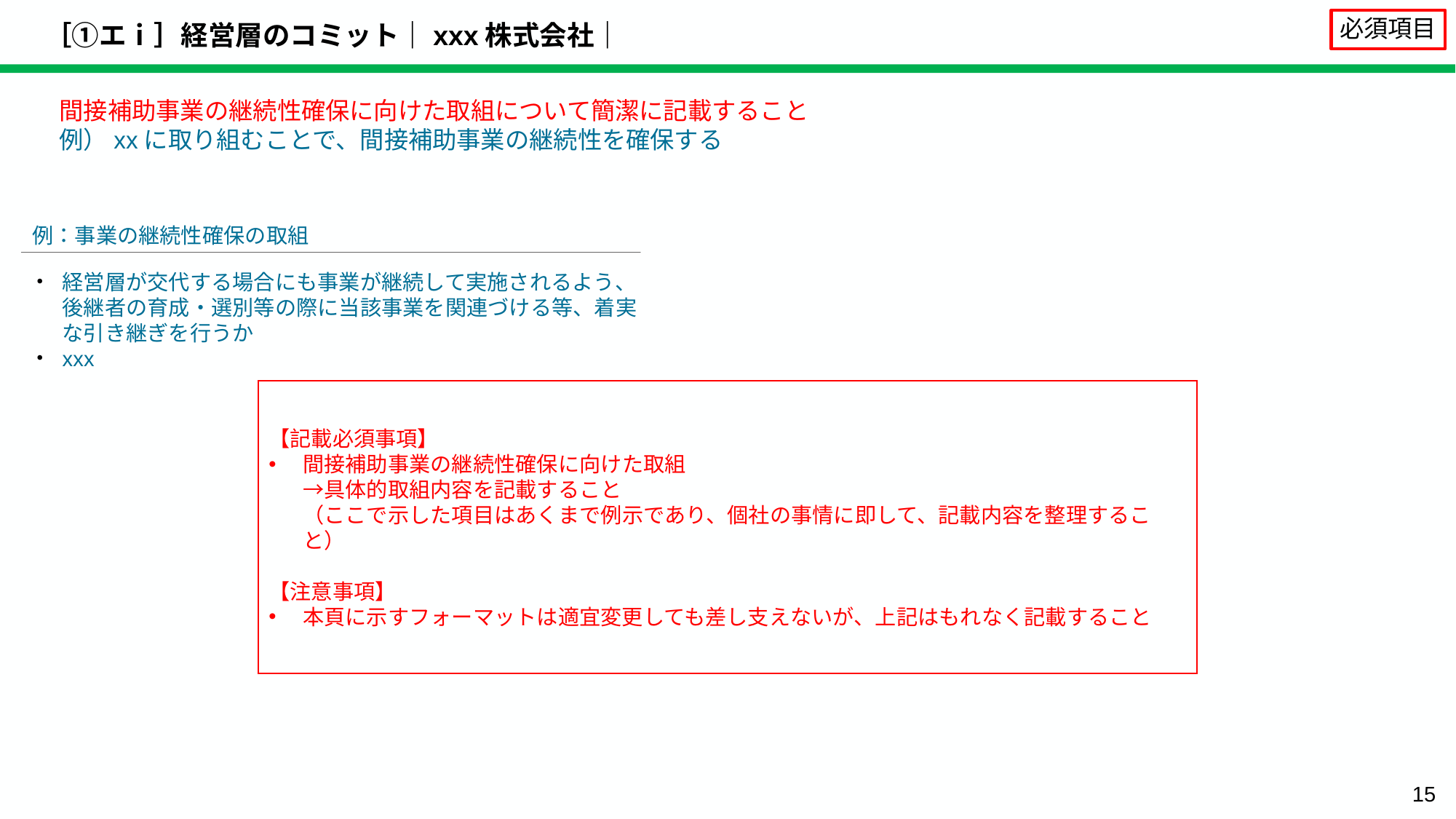

# ［①エⅰ］経営層のコミット｜xxx株式会社｜
必須項目
間接補助事業の継続性確保に向けた取組について簡潔に記載すること
例）xxに取り組むことで、間接補助事業の継続性を確保する
例：事業の継続性確保の取組
経営層が交代する場合にも事業が継続して実施されるよう、後継者の育成・選別等の際に当該事業を関連づける等、着実な引き継ぎを行うか
xxx
【記載必須事項】
間接補助事業の継続性確保に向けた取組
→具体的取組内容を記載すること
（ここで示した項目はあくまで例示であり、個社の事情に即して、記載内容を整理すること）

【注意事項】
本頁に示すフォーマットは適宜変更しても差し支えないが、上記はもれなく記載すること
15